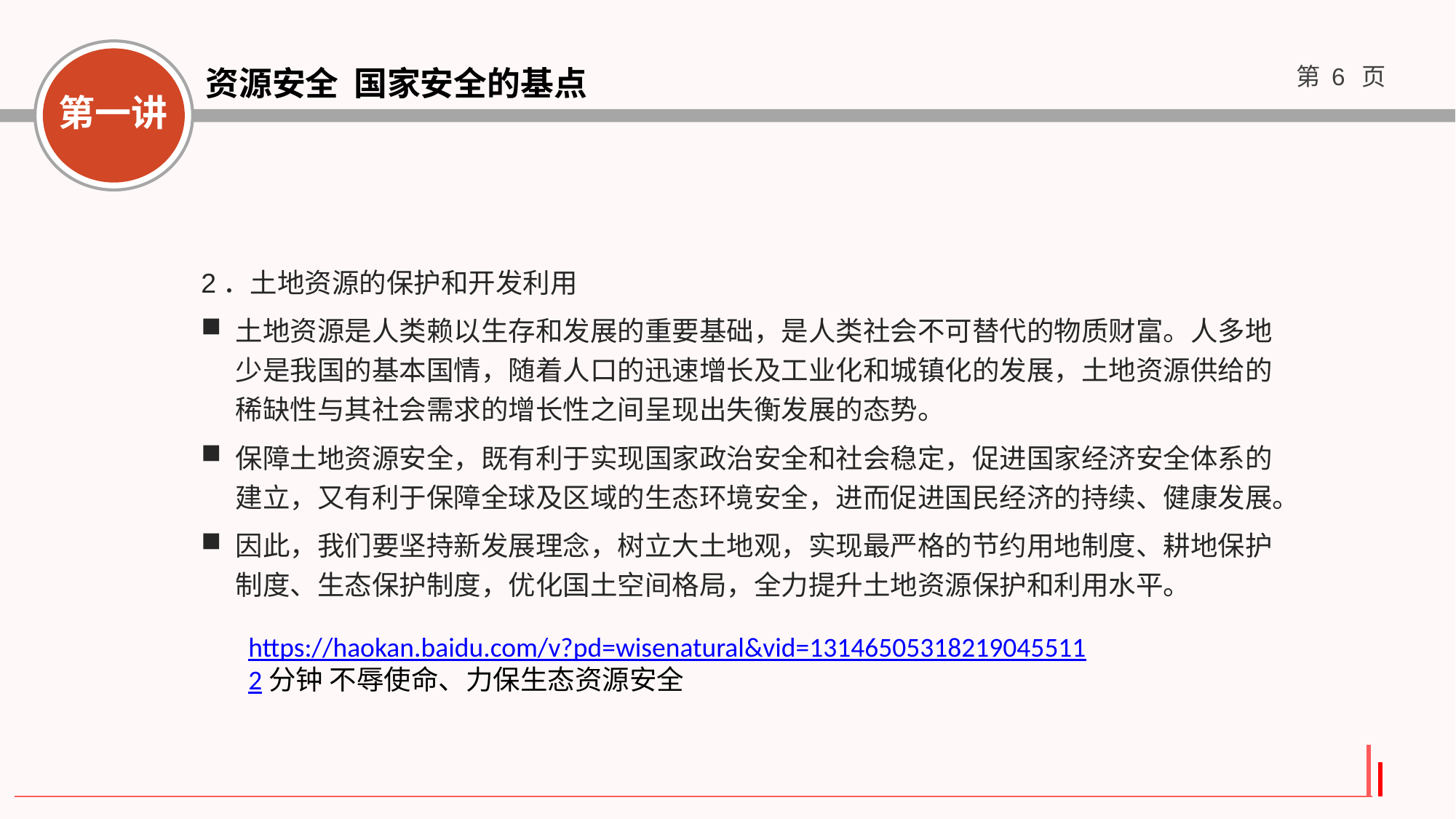

2．土地资源的保护和开发利用
土地资源是人类赖以生存和发展的重要基础，是人类社会不可替代的物质财富。人多地少是我国的基本国情，随着人口的迅速增长及工业化和城镇化的发展，土地资源供给的稀缺性与其社会需求的增长性之间呈现出失衡发展的态势。
保障土地资源安全，既有利于实现国家政治安全和社会稳定，促进国家经济安全体系的建立，又有利于保障全球及区域的生态环境安全，进而促进国民经济的持续、健康发展。
因此，我们要坚持新发展理念，树立大土地观，实现最严格的节约用地制度、耕地保护制度、生态保护制度，优化国土空间格局，全力提升土地资源保护和利用水平。
https://haokan.baidu.com/v?pd=wisenatural&vid=131465053182190455112分钟 不辱使命、力保生态资源安全